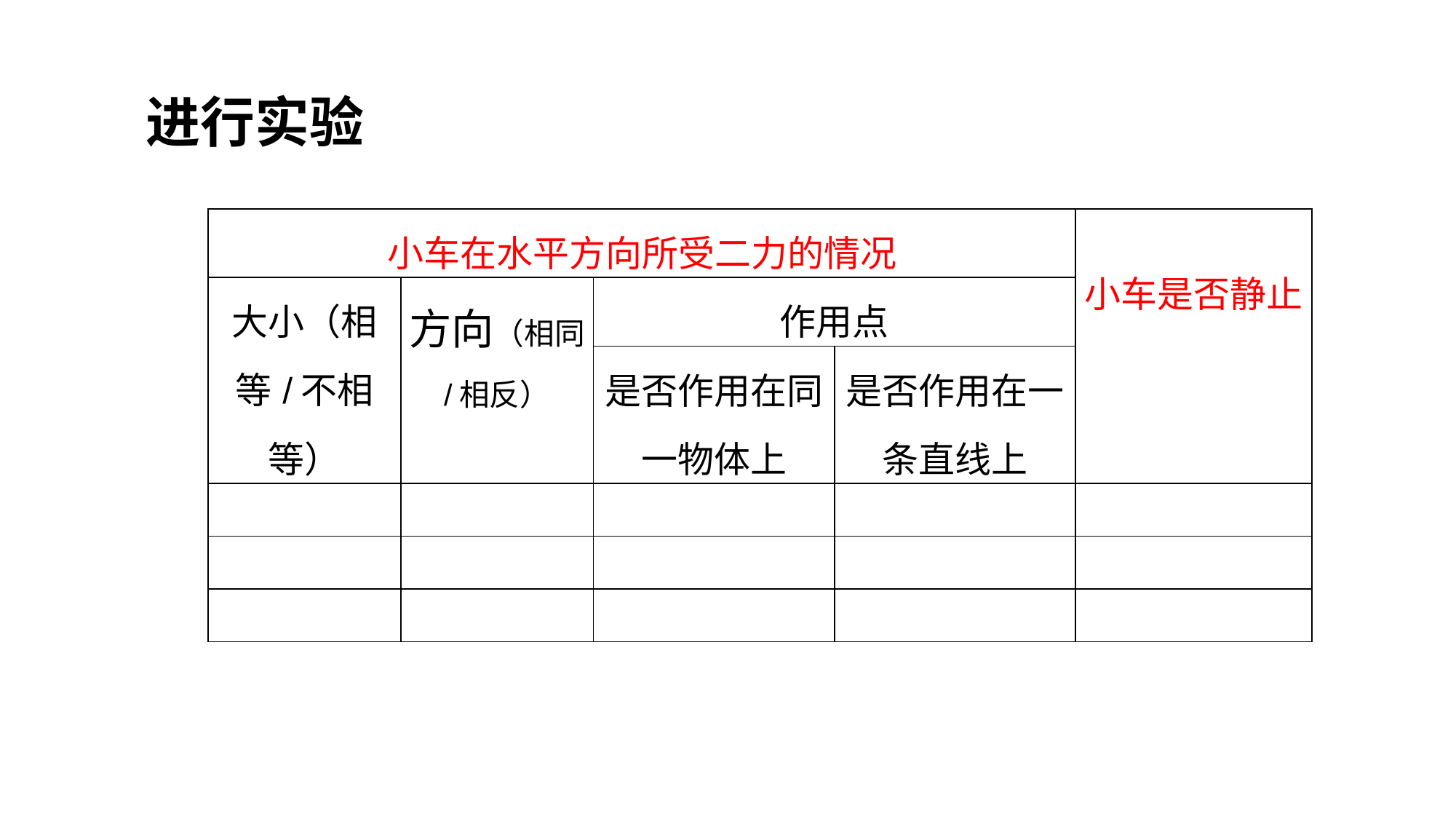

进行实验
| 小车在水平方向所受二力的情况 |  |  |  | 小车是否静止 |
| --- | --- | --- | --- | --- |
| 大小（相等/不相等） | 方向（相同/相反） | 作用点 |  |  |
|  |  | 是否作用在同一物体上 | 是否作用在一条直线上 |  |
|  |  |  |  |  |
|  |  |  |  |  |
|  |  |  |  |  |